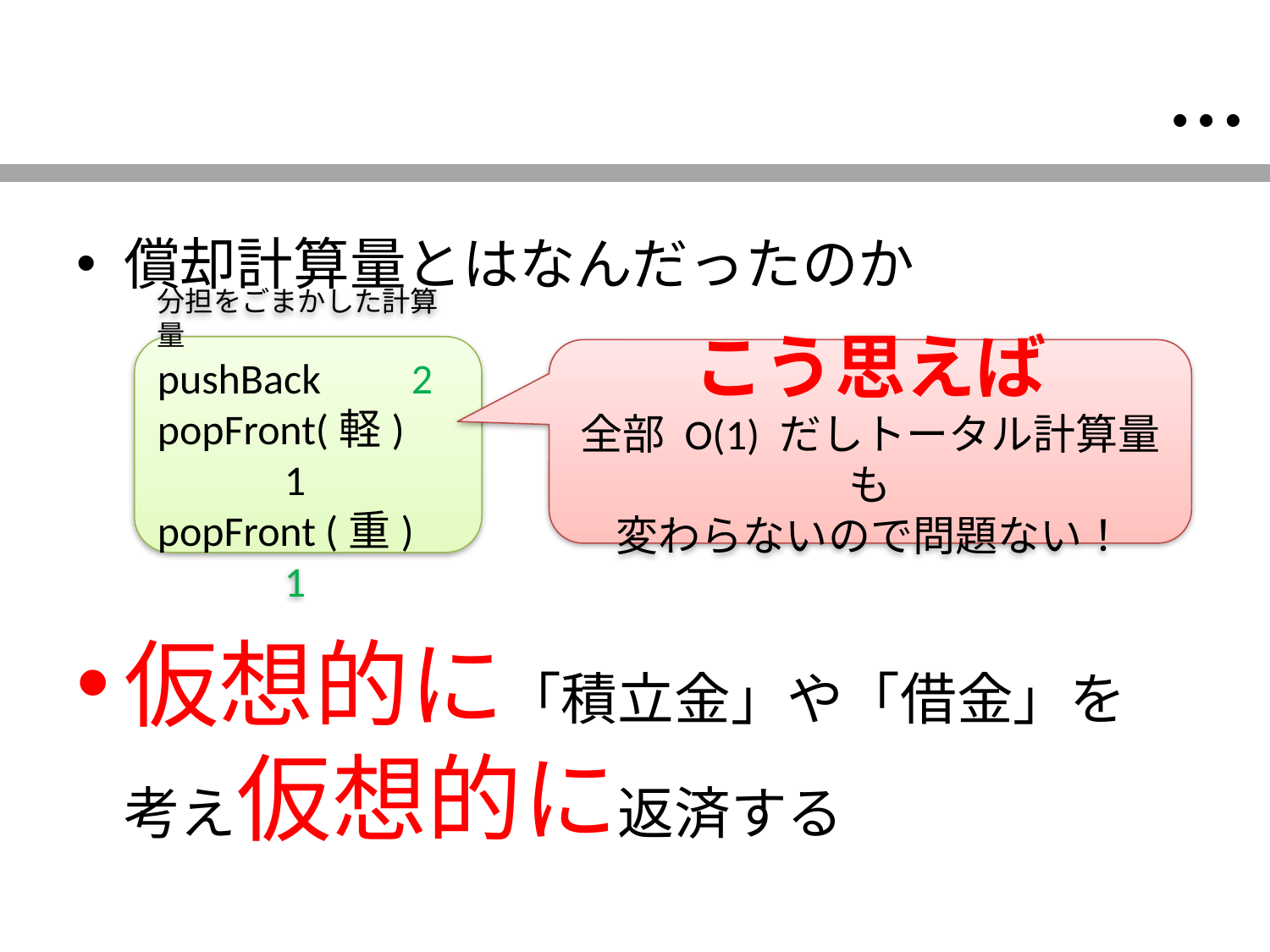

# …
償却計算量とはなんだったのか

仮想的に「積立金」や「借金」を
考え仮想的に返済する
分担をごまかした計算量
pushBack 	2
popFront(軽) 	1
popFront (重)	1
こう思えば
全部 O(1) だしトータル計算量も
変わらないので問題ない！